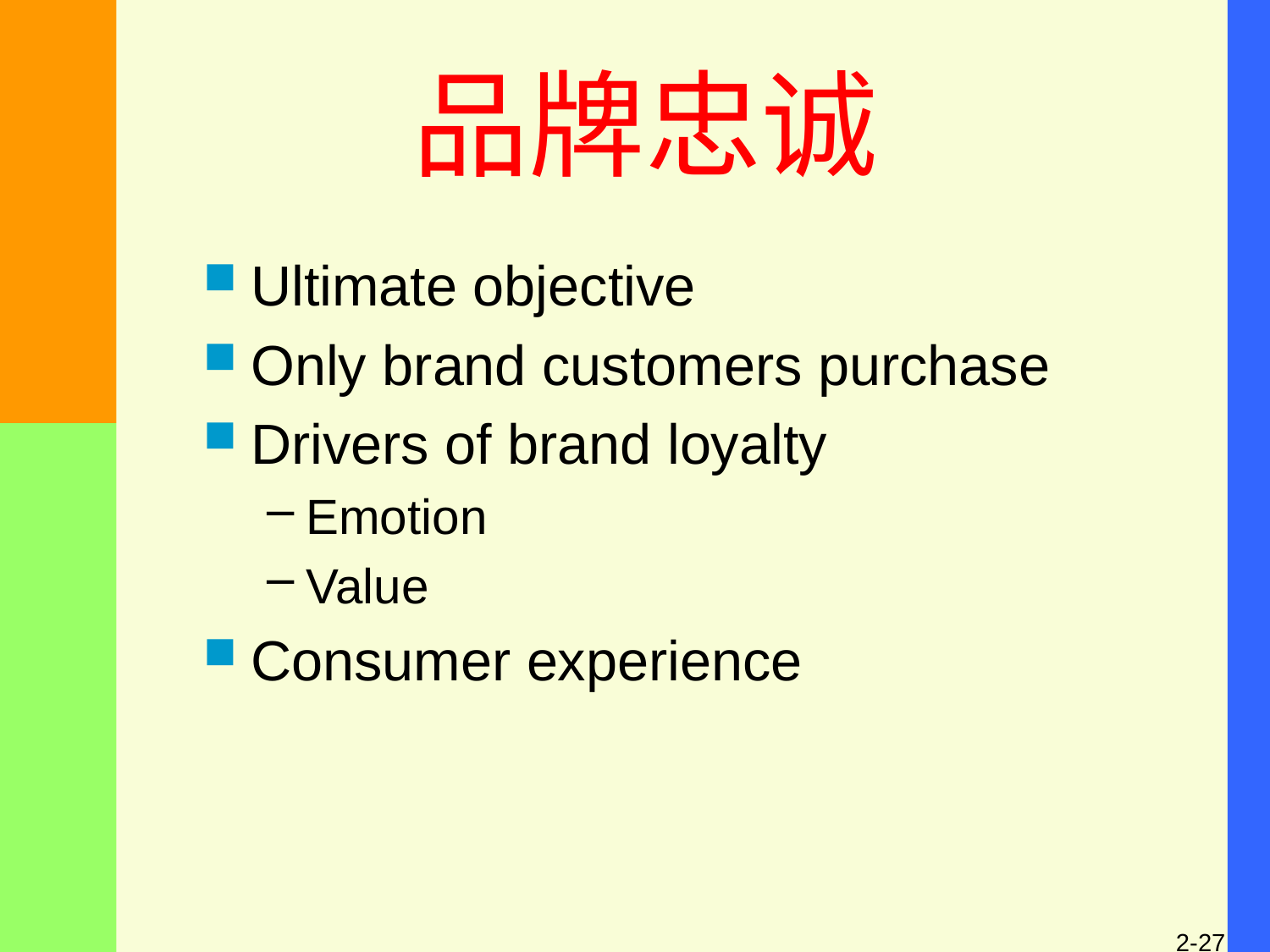

# 品牌忠诚
Ultimate objective
Only brand customers purchase
Drivers of brand loyalty
Emotion
Value
Consumer experience

2-27